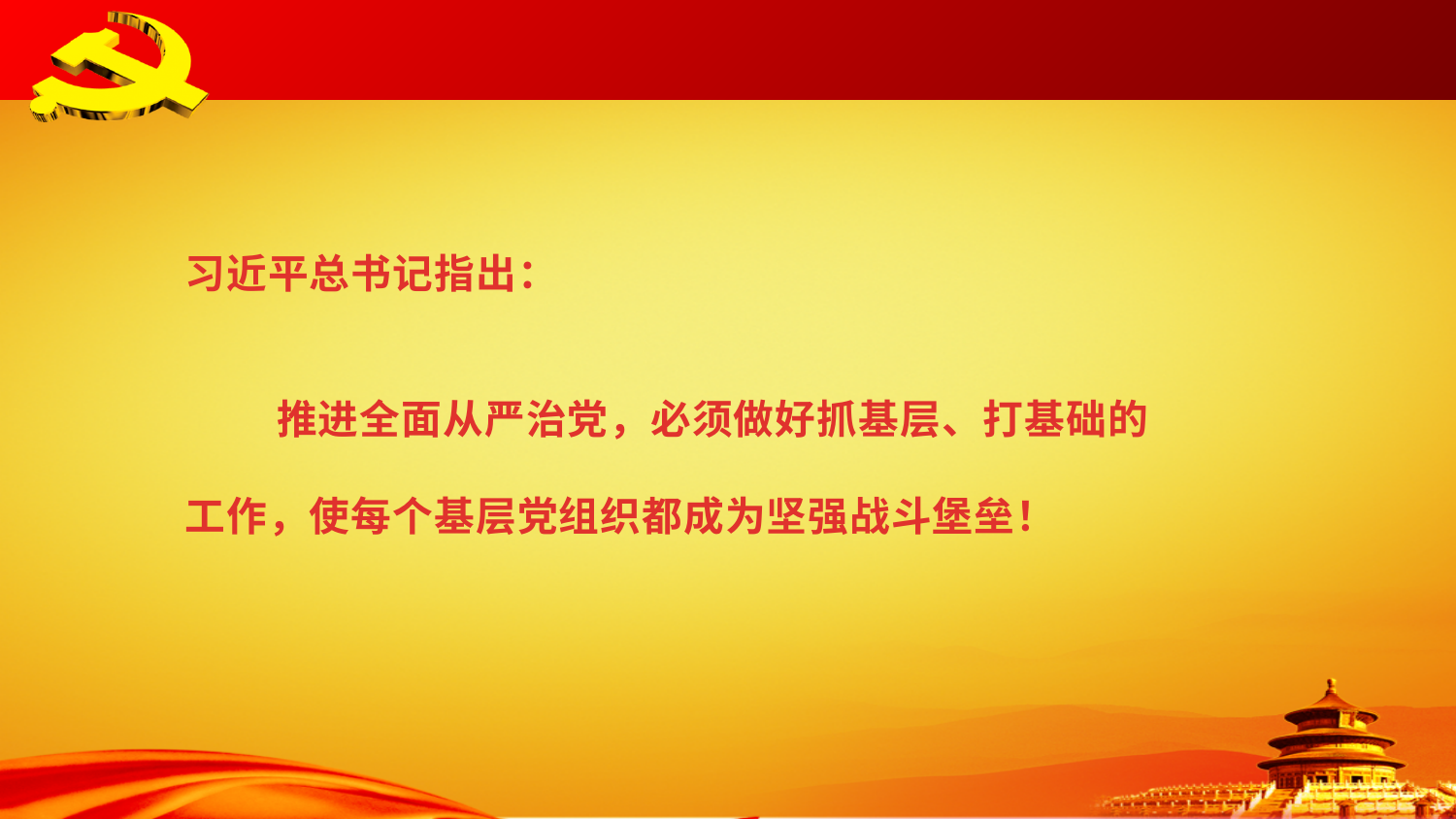

习近平总书记指出：

        推进全面从严治党，必须做好抓基层、打基础的

工作，使每个基层党组织都成为坚强战斗堡垒！